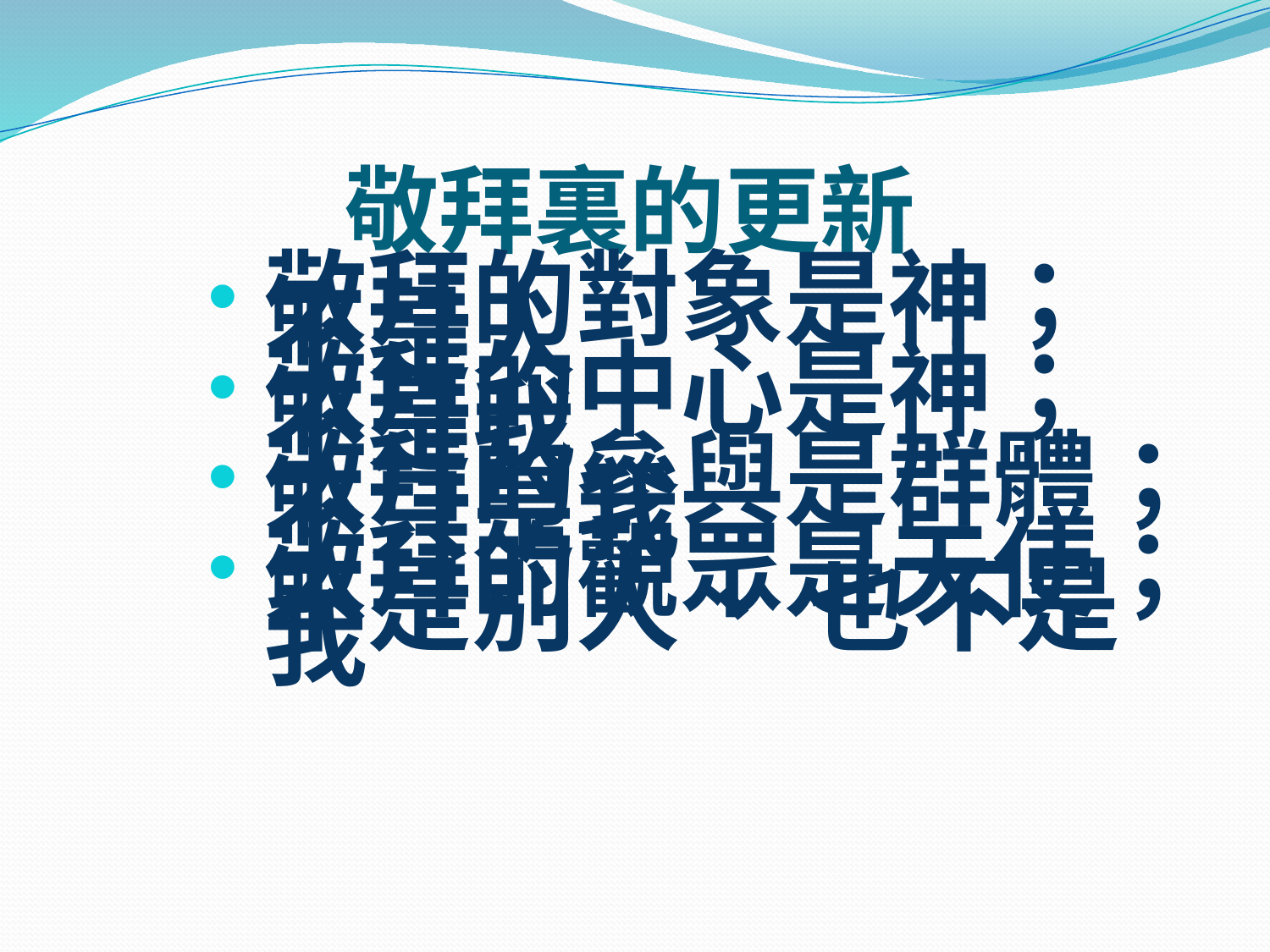

# 敬拜裏的更新
敬拜的對象是神；不是人
敬拜的中心是神；不是我
敬拜的參與是群體；不只是我
敬拜的觀眾是天使；不是別人、 也不是我